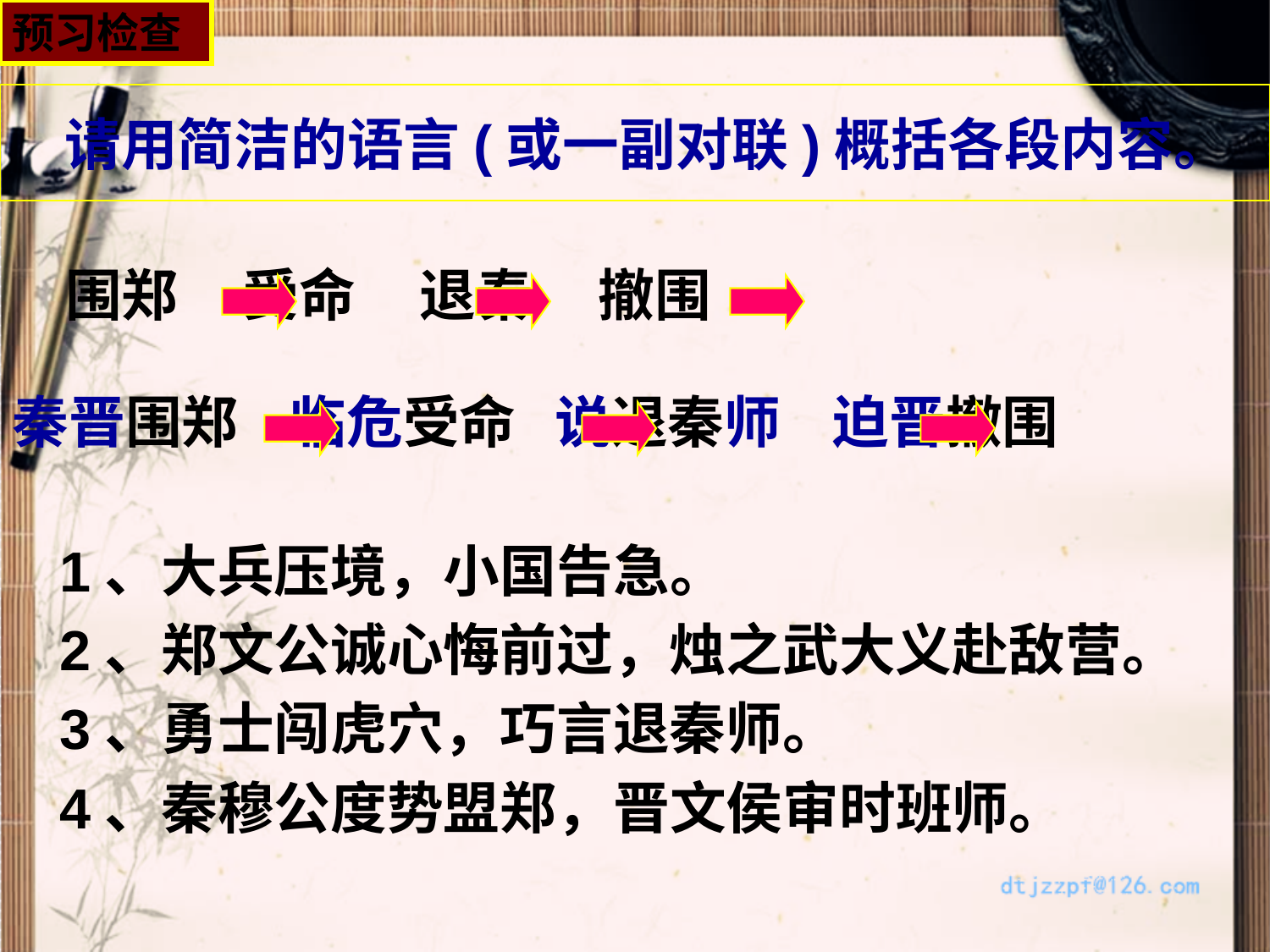

预习检查
   请用简洁的语言(或一副对联)概括各段内容。
围郑     受命     退秦     撤围

秦晋围郑    临危受命   说退秦师    迫晋撤围

   1、大兵压境，小国告急。
   2、郑文公诚心悔前过，烛之武大义赴敌营。
   3、勇士闯虎穴，巧言退秦师。
   4、秦穆公度势盟郑，晋文侯审时班师。